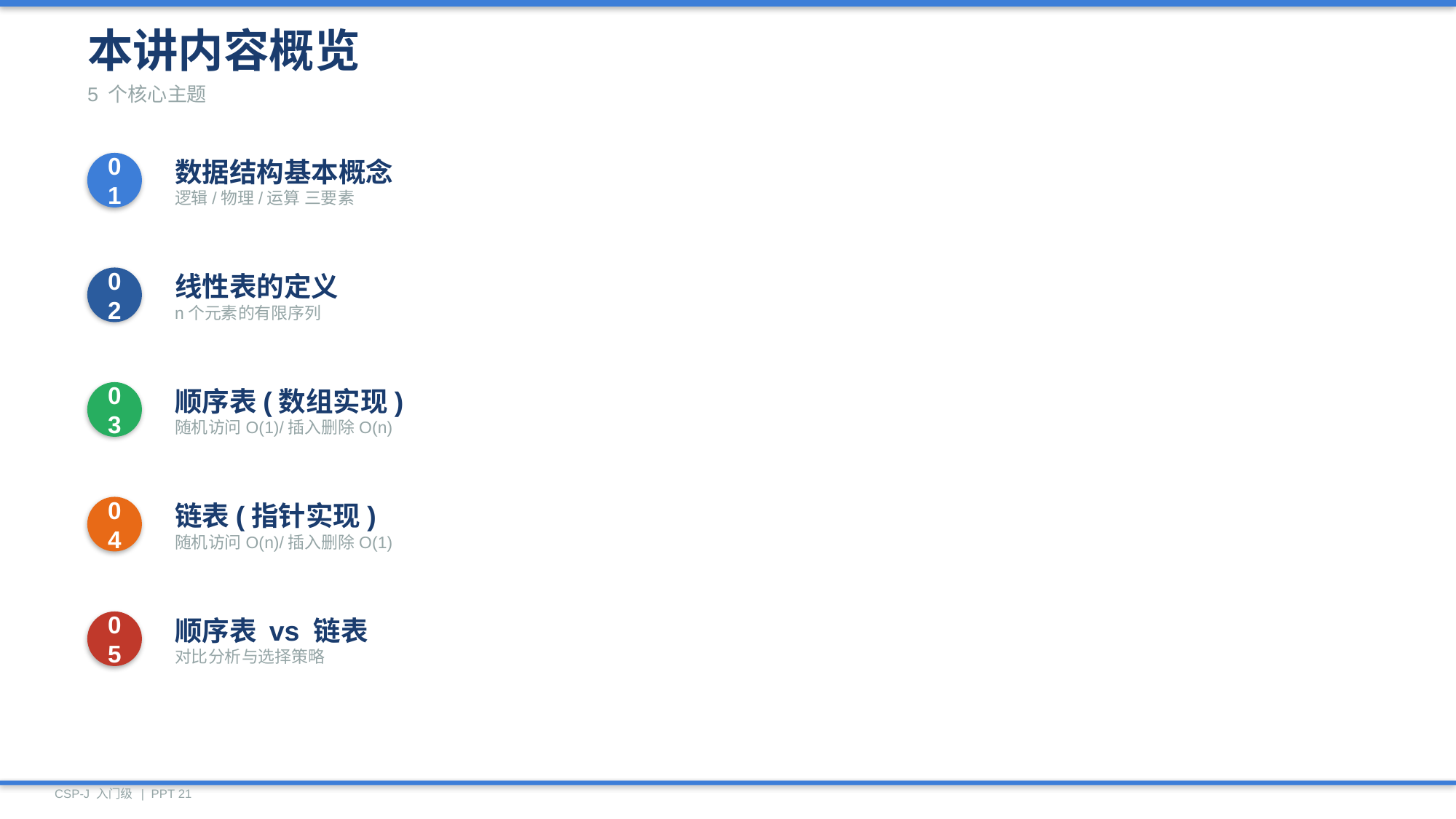

本讲内容概览
5 个核心主题
01
数据结构基本概念
逻辑/物理/运算 三要素
02
线性表的定义
n个元素的有限序列
03
顺序表(数组实现)
随机访问O(1)/插入删除O(n)
04
链表(指针实现)
随机访问O(n)/插入删除O(1)
05
顺序表 vs 链表
对比分析与选择策略

CSP-J 入门级  |  PPT 21